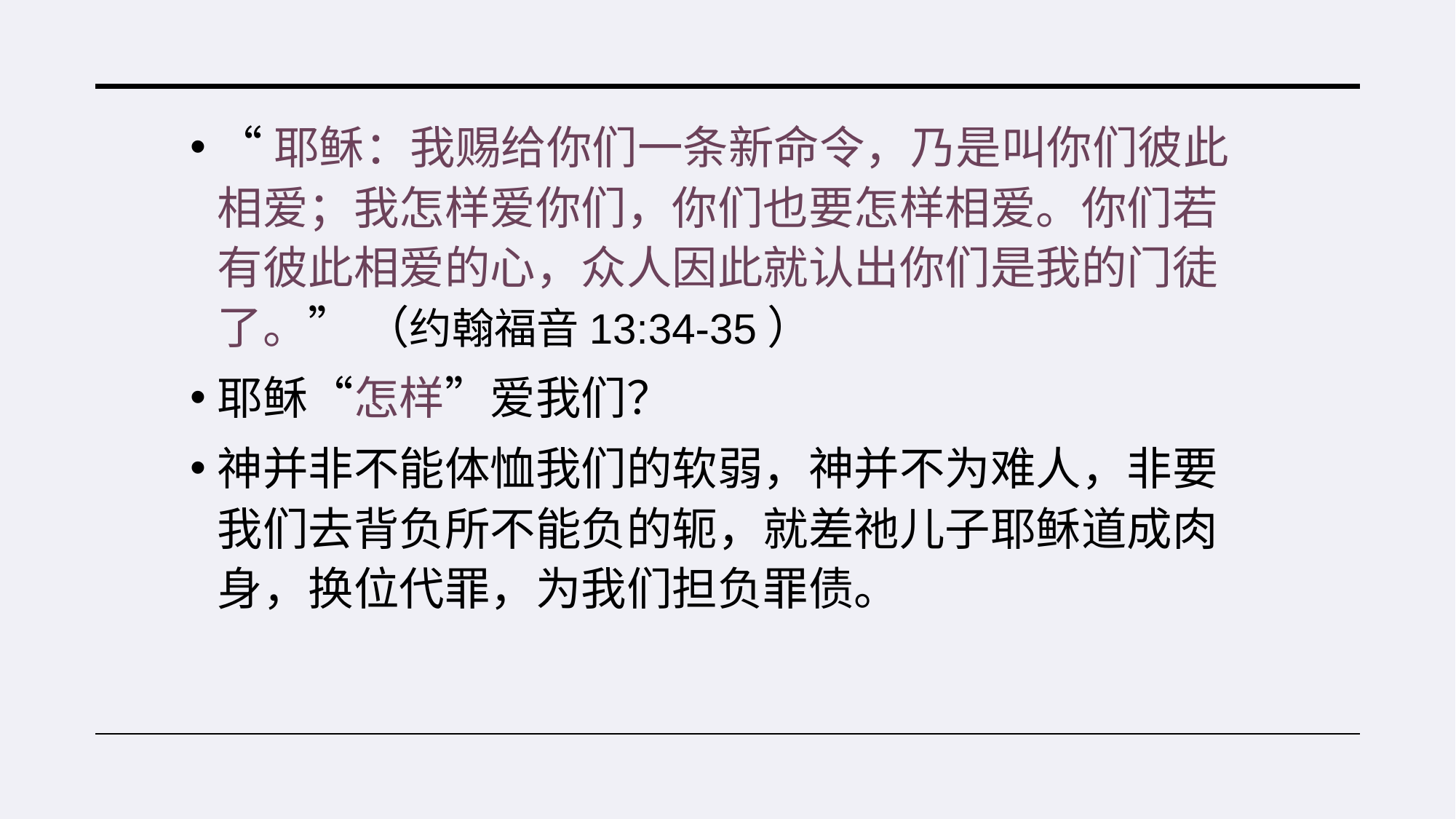

“耶稣：我赐给你们一条新命令，乃是叫你们彼此相爱；我怎样爱你们，你们也要怎样相爱。你们若有彼此相爱的心，众人因此就认出你们是我的门徒了。” （约翰福音13:34-35）
耶稣“怎样”爱我们？
神并非不能体恤我们的软弱，神并不为难人，非要我们去背负所不能负的轭，就差祂儿子耶稣道成肉身，换位代罪，为我们担负罪债。